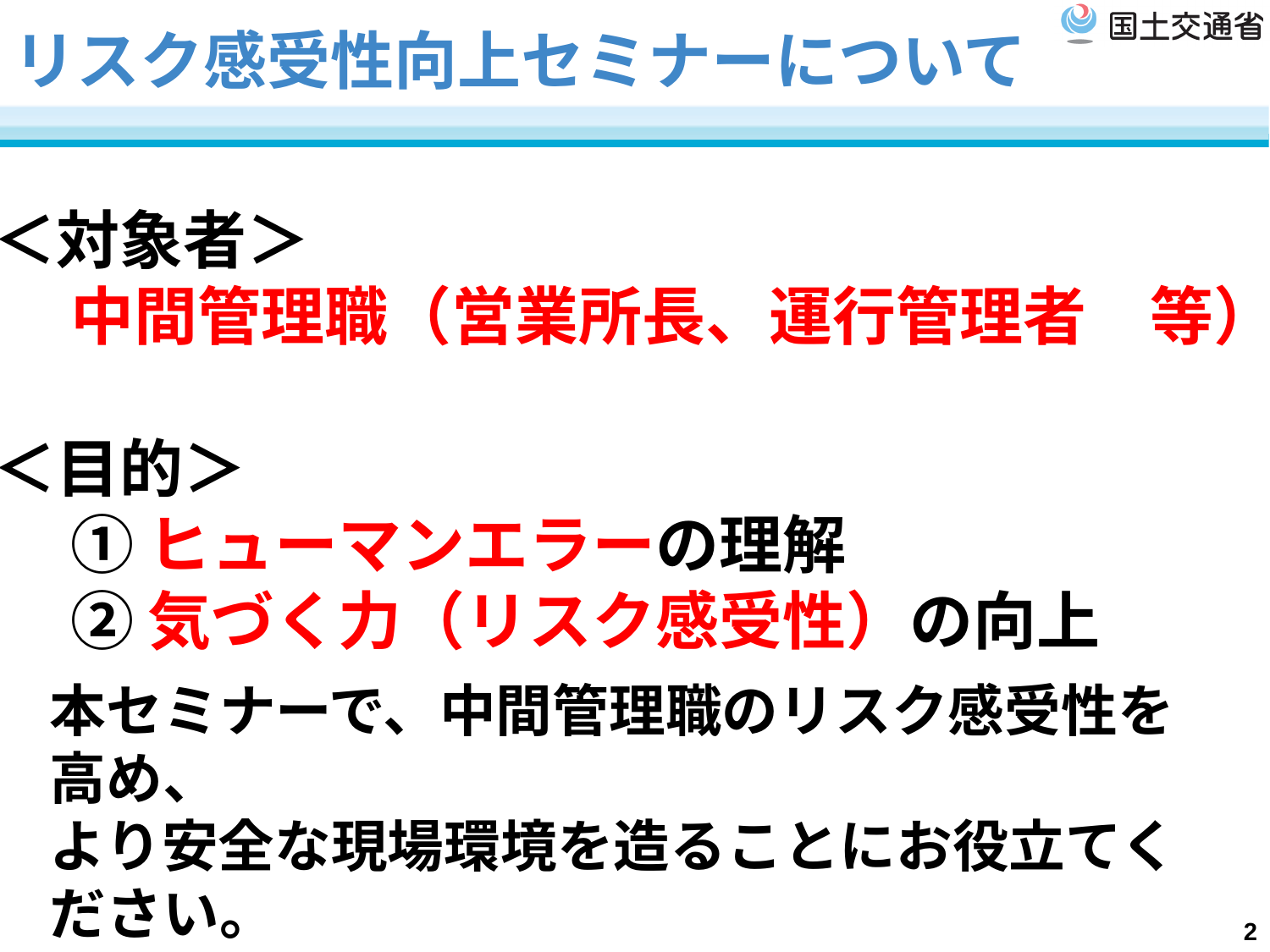

# リスク感受性向上セミナーについて

＜対象者＞
　 中間管理職（営業所長、運行管理者　等）

＜目的＞
　 ① ヒューマンエラーの理解
　 ② 気づく力（リスク感受性）の向上
本セミナーで、中間管理職のリスク感受性を高め、
より安全な現場環境を造ることにお役立てください。
2